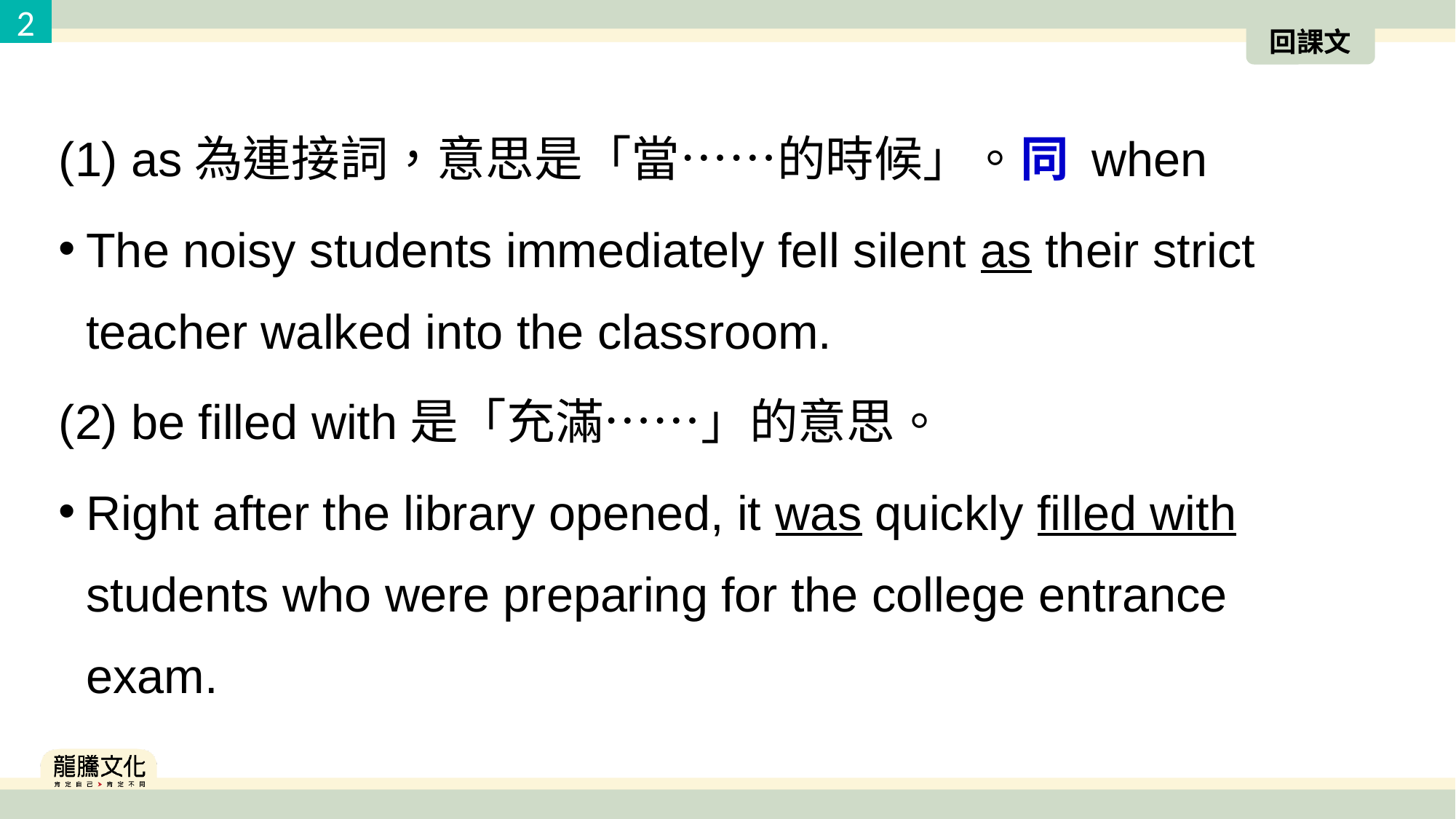

2
回課文
(1) as為連接詞，意思是「當⋯⋯的時候」。同 when
The noisy students immediately fell silent as their strict teacher walked into the classroom.
(2) be filled with是「充滿⋯⋯」的意思。
Right after the library opened, it was quickly filled with students who were preparing for the college entrance exam.